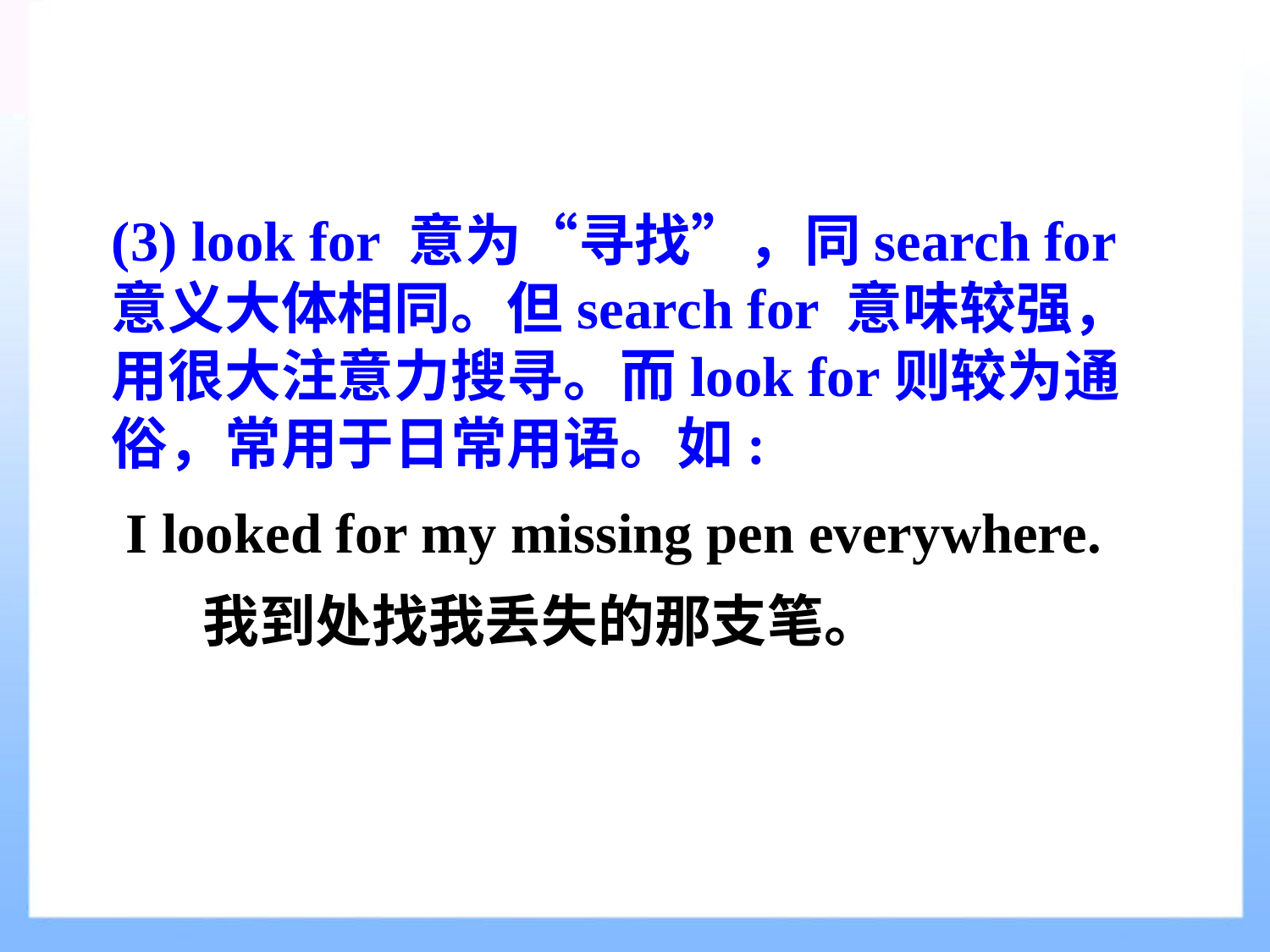

(3) look for 意为“寻找”，同search for意义大体相同。但search for 意味较强，用很大注意力搜寻。而look for则较为通俗，常用于日常用语。如:
 I looked for my missing pen everywhere.
      我到处找我丢失的那支笔。